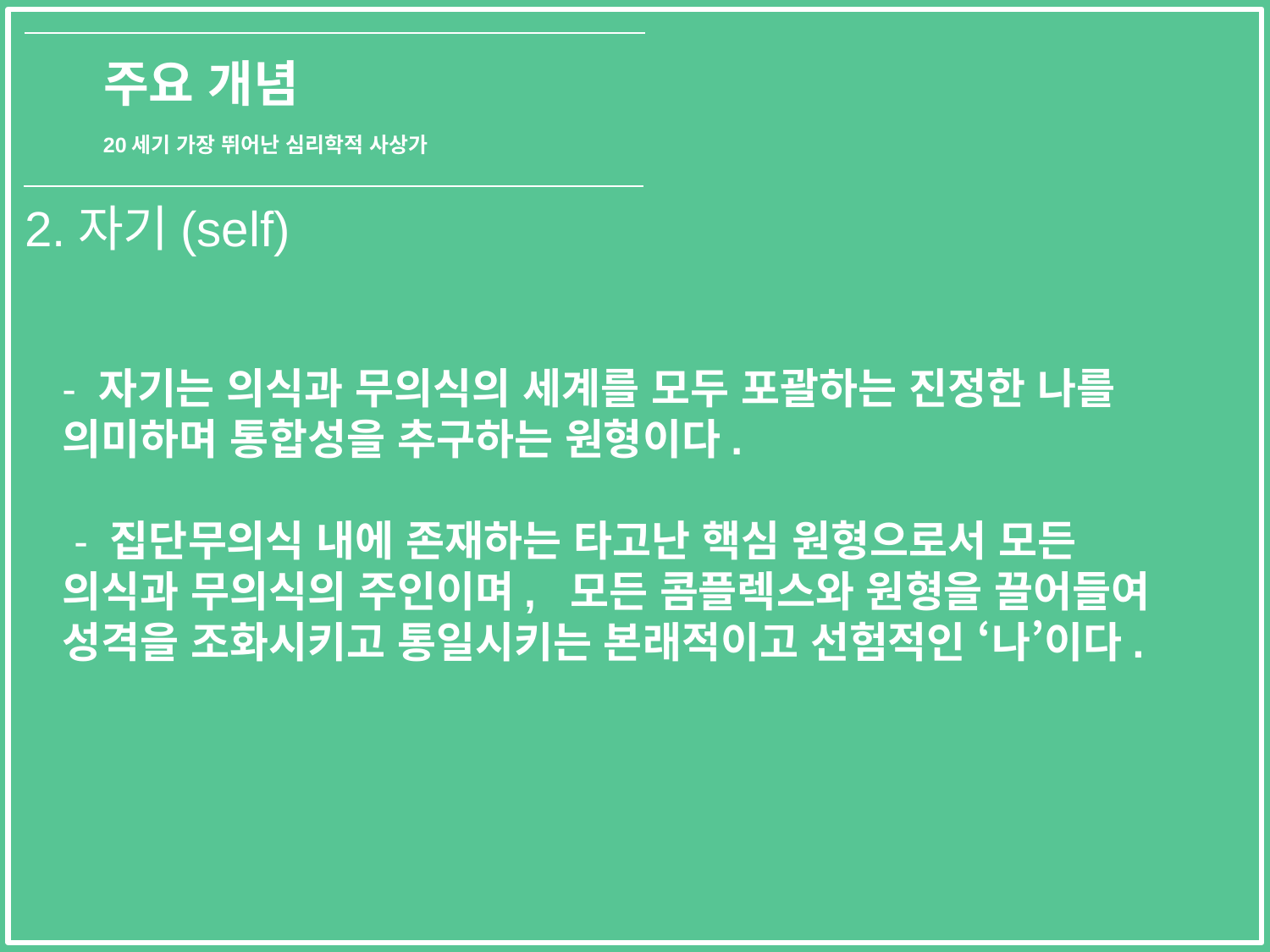

주요 개념
20세기 가장 뛰어난 심리학적 사상가
2.자기(self)

- 자기는 의식과 무의식의 세계를 모두 포괄하는 진정한 나를 의미하며 통합성을 추구하는 원형이다.

 - 집단무의식 내에 존재하는 타고난 핵심 원형으로서 모든 의식과 무의식의 주인이며,  모든 콤플렉스와 원형을 끌어들여 성격을 조화시키고 통일시키는 본래적이고 선험적인 ‘나’이다.